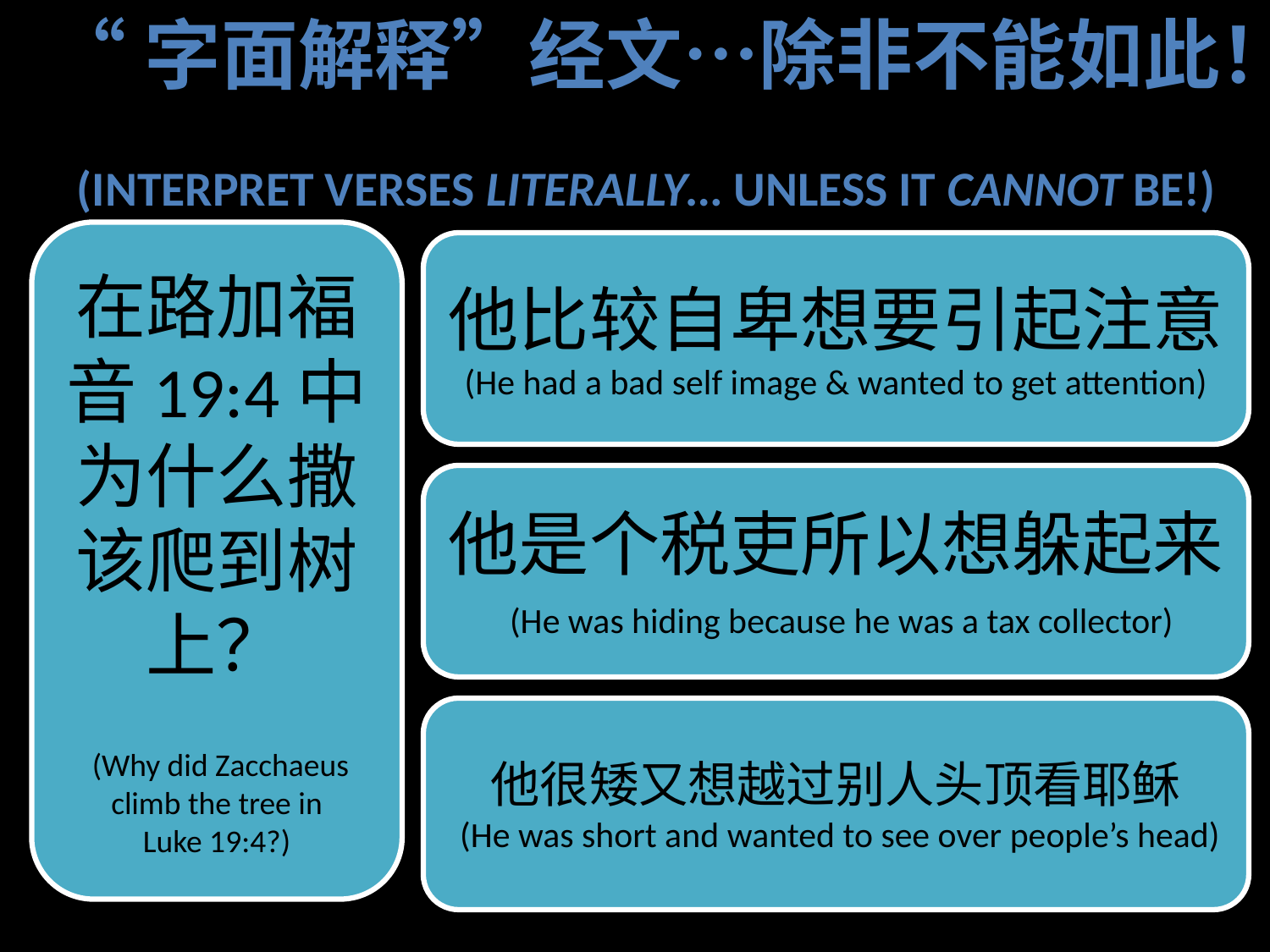

“字面解释”经文…除非不能如此！
 (Interpret verses LITERALLY… unless it CANNOT be!)
在路加福音19:4中为什么撒该爬到树上？

 (Why did Zacchaeus climb the tree in
Luke 19:4?)
他比较自卑想要引起注意
(He had a bad self image & wanted to get attention)
他是个税吏所以想躲起来
 (He was hiding because he was a tax collector)
他很矮又想越过别人头顶看耶稣
 (He was short and wanted to see over people’s head)